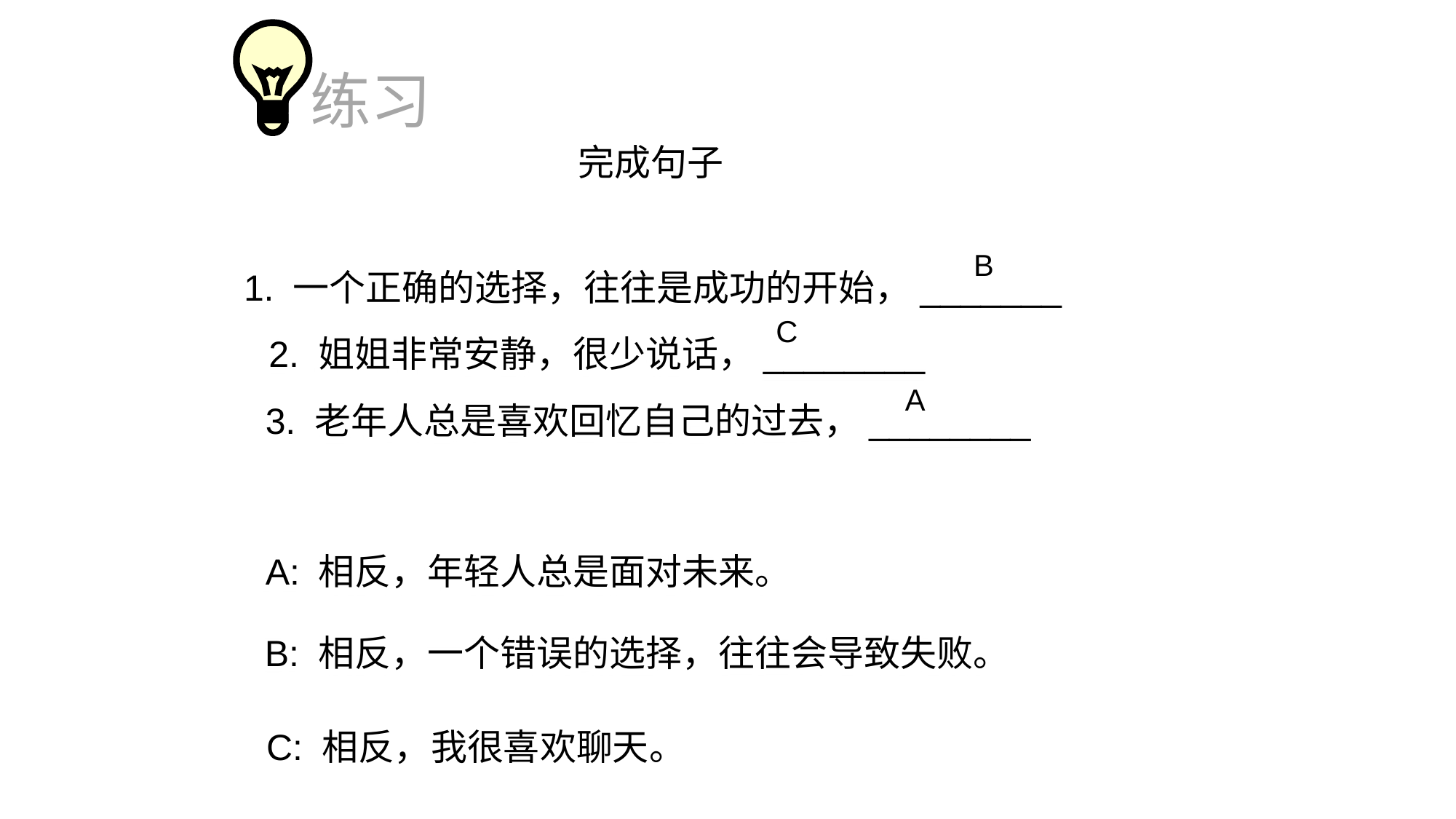

练习
完成句子
B
1. 一个正确的选择，往往是成功的开始，_______
C
2. 姐姐非常安静，很少说话，________
A
3. 老年人总是喜欢回忆自己的过去，________
A: 相反，年轻人总是面对未来。
B: 相反，一个错误的选择，往往会导致失败。
C: 相反，我很喜欢聊天。